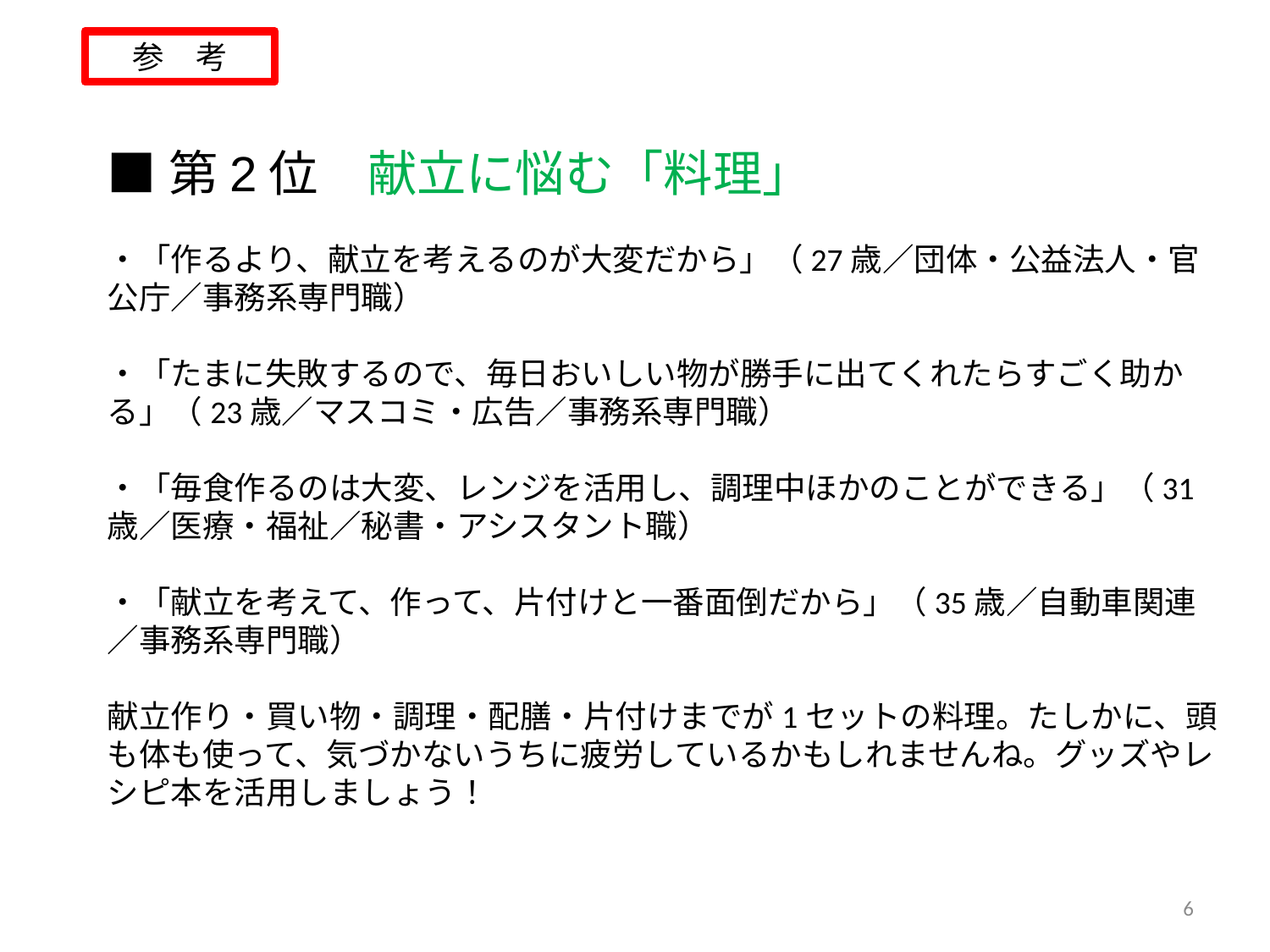

参　考
■第2位　献立に悩む「料理」
・「作るより、献立を考えるのが大変だから」（27歳／団体・公益法人・官公庁／事務系専門職）
・「たまに失敗するので、毎日おいしい物が勝手に出てくれたらすごく助かる」（23歳／マスコミ・広告／事務系専門職）
・「毎食作るのは大変、レンジを活用し、調理中ほかのことができる」（31歳／医療・福祉／秘書・アシスタント職）
・「献立を考えて、作って、片付けと一番面倒だから」（35歳／自動車関連／事務系専門職）
献立作り・買い物・調理・配膳・片付けまでが1セットの料理。たしかに、頭も体も使って、気づかないうちに疲労しているかもしれませんね。グッズやレシピ本を活用しましょう！
6